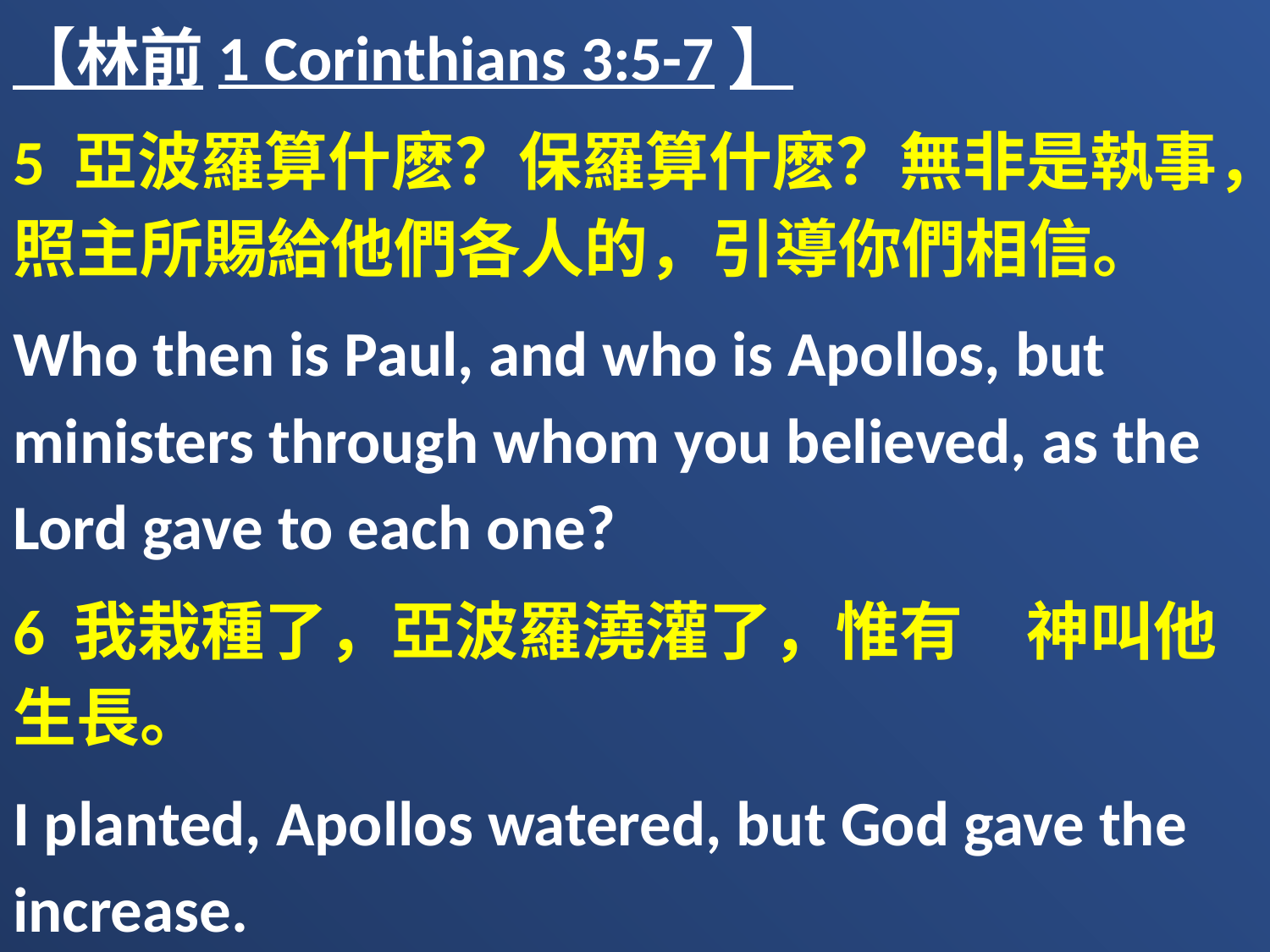

【林前1 Corinthians 3:5-7】
5 亞波羅算什麽？保羅算什麽？無非是執事，照主所賜給他們各人的，引導你們相信。
Who then is Paul, and who is Apollos, but ministers through whom you believed, as the Lord gave to each one?
6 我栽種了，亞波羅澆灌了，惟有　神叫他生長。
I planted, Apollos watered, but God gave the increase.